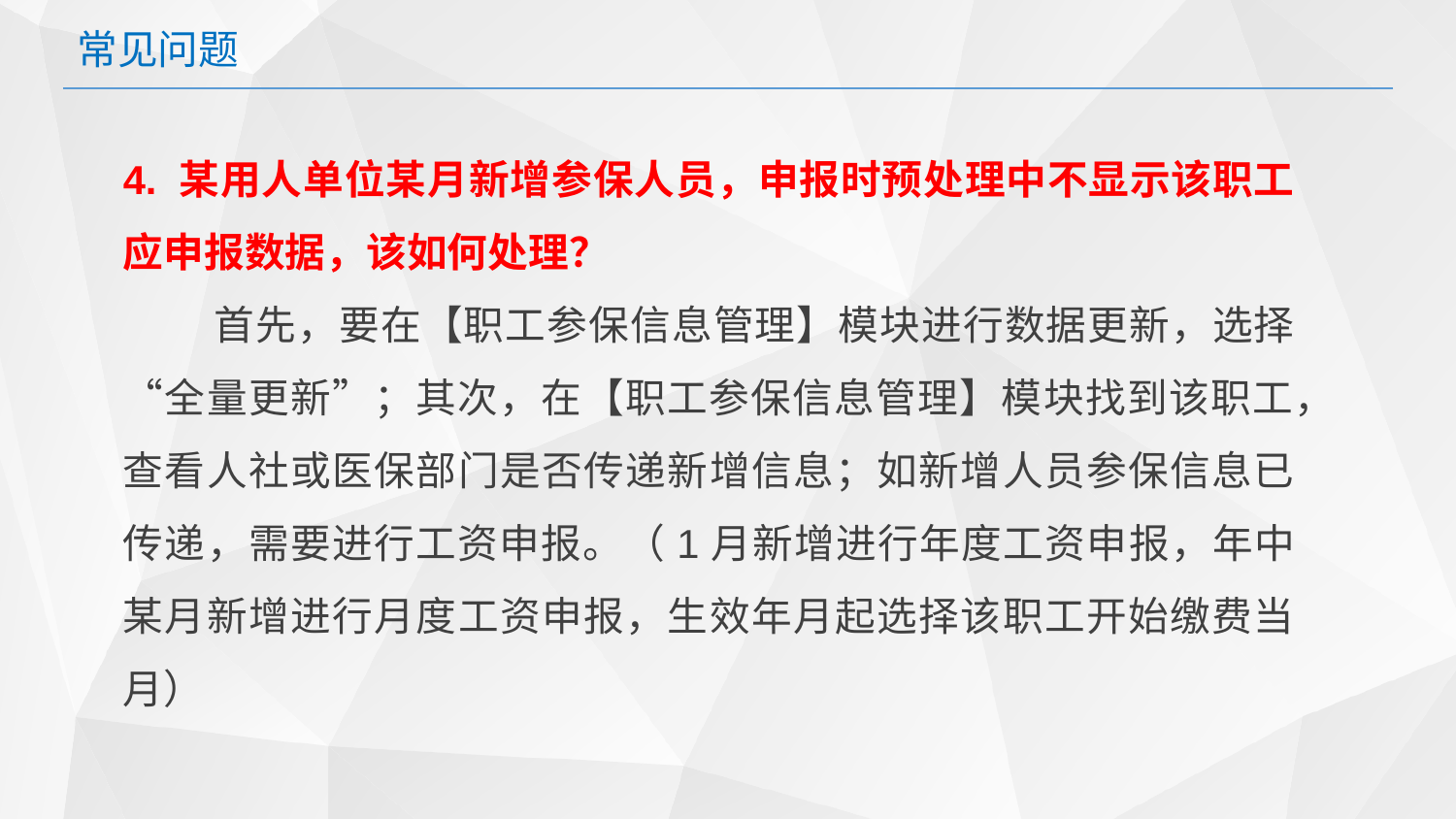

常见问题
4. 某用人单位某月新增参保人员，申报时预处理中不显示该职工应申报数据，该如何处理？
        首先，要在【职工参保信息管理】模块进行数据更新，选择“全量更新”；其次，在【职工参保信息管理】模块找到该职工，查看人社或医保部门是否传递新增信息；如新增人员参保信息已传递，需要进行工资申报。（1月新增进行年度工资申报，年中某月新增进行月度工资申报，生效年月起选择该职工开始缴费当月）